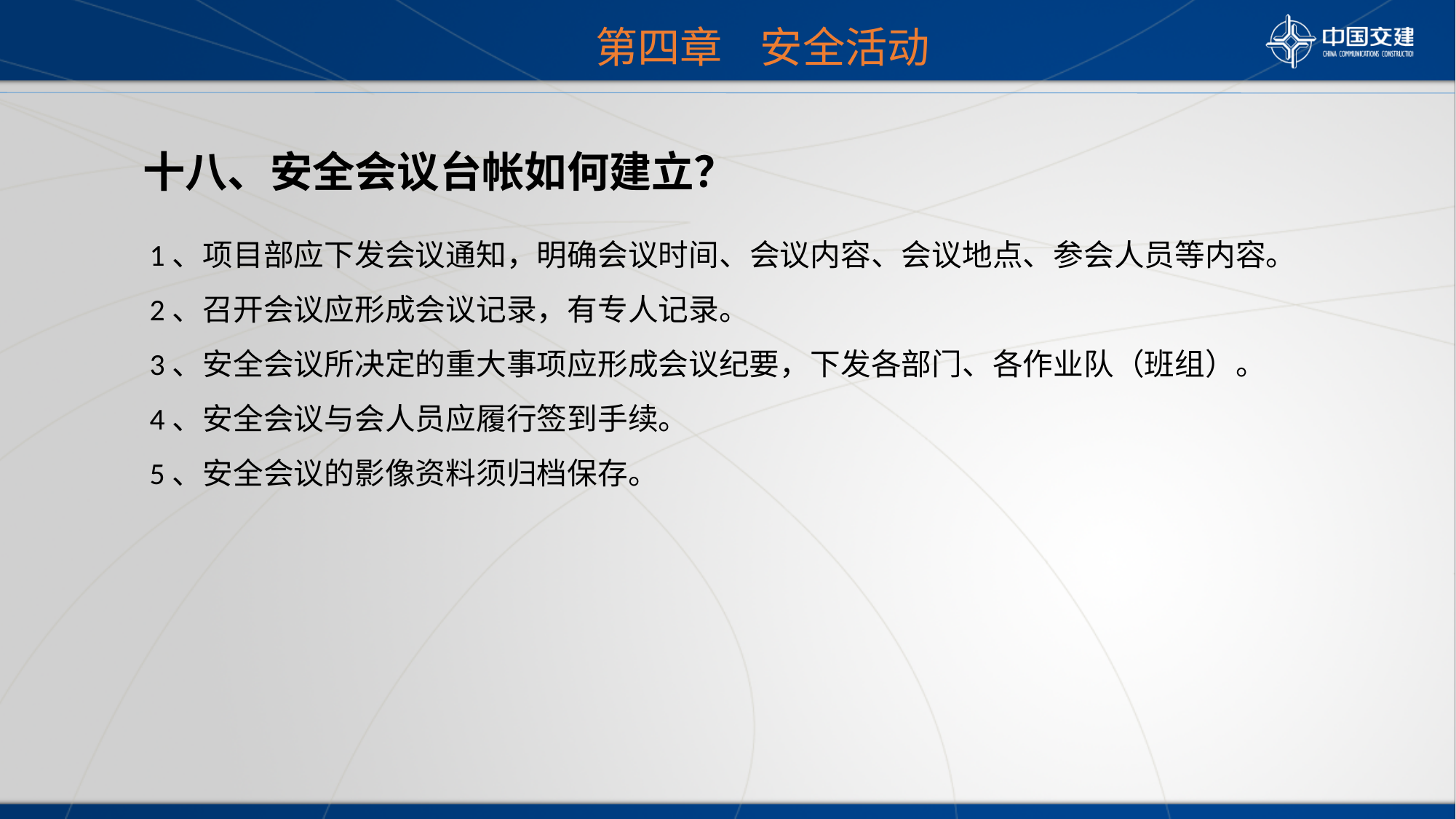

第四章    安全活动
    十八、安全会议台帐如何建立？
        1、项目部应下发会议通知，明确会议时间、会议内容、会议地点、参会人员等内容。
        2、召开会议应形成会议记录，有专人记录。
        3、安全会议所决定的重大事项应形成会议纪要，下发各部门、各作业队（班组）。
        4、安全会议与会人员应履行签到手续。
        5、安全会议的影像资料须归档保存。